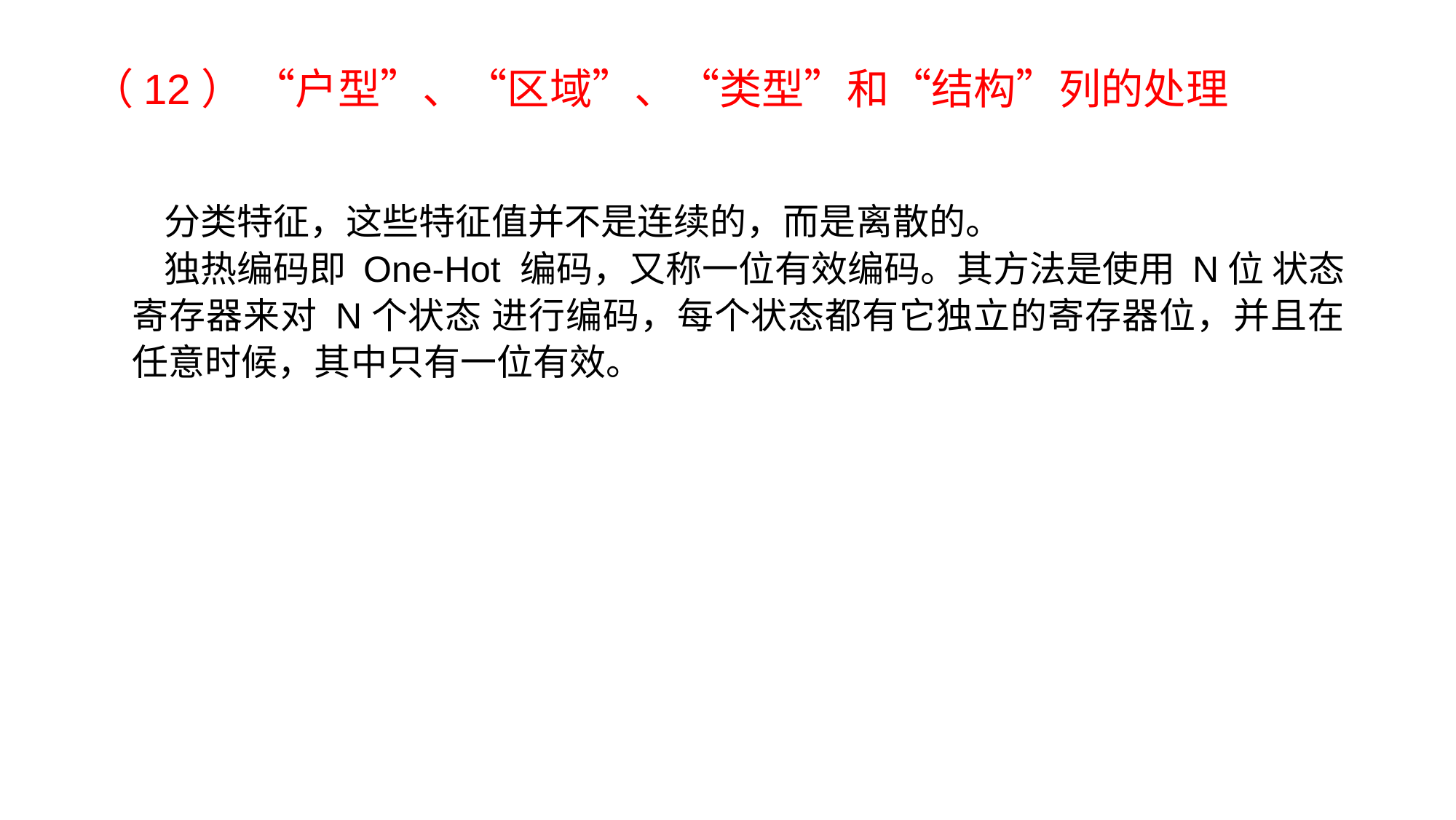

（12） “户型”、“区域”、“类型”和“结构”列的处理
分类特征，这些特征值并不是连续的，而是离散的。
独热编码即 One-Hot 编码，又称一位有效编码。其方法是使用 N位 状态寄存器来对 N个状态 进行编码，每个状态都有它独立的寄存器位，并且在任意时候，其中只有一位有效。